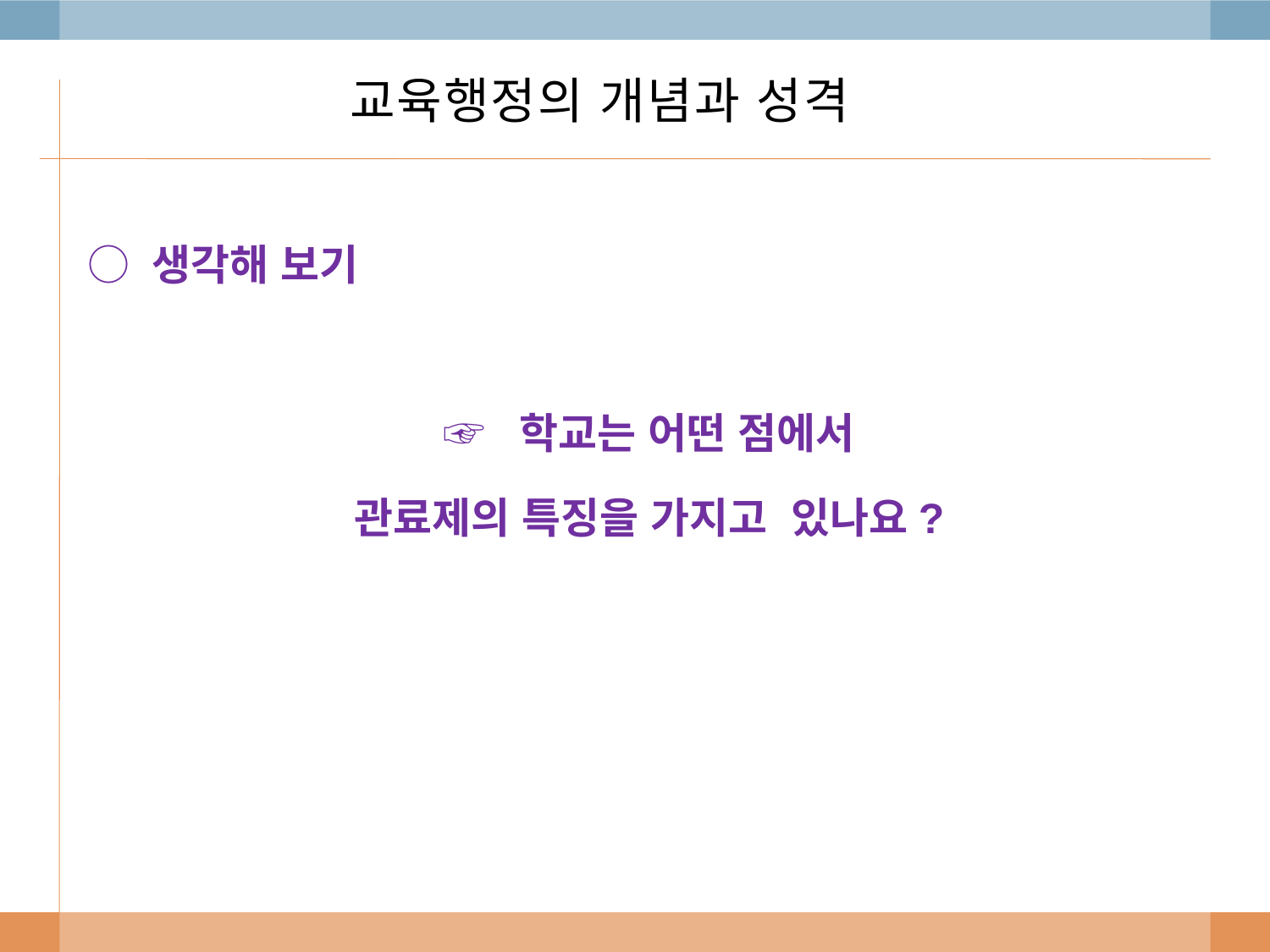

# 교육행정의 개념과 성격
○ 생각해 보기

☞  학교는 어떤 점에서
관료제의 특징을 가지고  있나요?